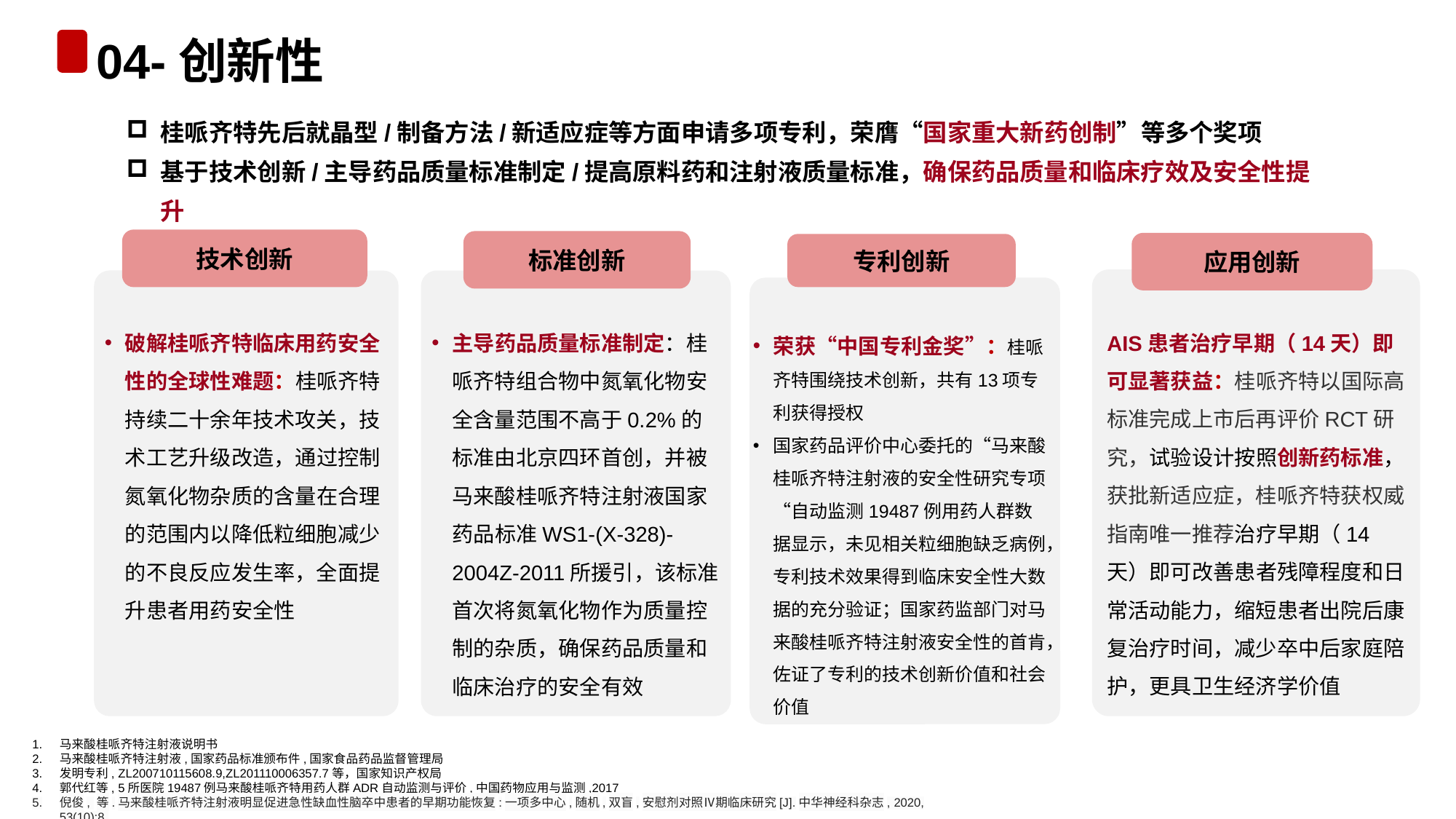

04-创新性
桂哌齐特先后就晶型/制备方法/新适应症等方面申请多项专利，荣膺“国家重大新药创制”等多个奖项
基于技术创新/主导药品质量标准制定/提高原料药和注射液质量标准，确保药品质量和临床疗效及安全性提升
技术创新
标准创新
应用创新

AIS患者治疗早期（14天）即可显著获益：桂哌齐特以国际高标准完成上市后再评价RCT研究，试验设计按照创新药标准，获批新适应症，桂哌齐特获权威指南唯一推荐治疗早期（14天）即可改善患者残障程度和日常活动能力，缩短患者出院后康复治疗时间，减少卒中后家庭陪护，更具卫生经济学价值
主导药品质量标准制定：桂哌齐特组合物中氮氧化物安全含量范围不高于0.2%的标准由北京四环首创，并被马来酸桂哌齐特注射液国家药品标准WS1-(X-328)-2004Z-2011所援引，该标准首次将氮氧化物作为质量控制的杂质，确保药品质量和临床治疗的安全有效
破解桂哌齐特临床用药安全性的全球性难题：桂哌齐特持续二十余年技术攻关，技术工艺升级改造，通过控制氮氧化物杂质的含量在合理的范围内以降低粒细胞减少的不良反应发生率，全面提升患者用药安全性
专利创新

荣获“中国专利金奖”：桂哌齐特围绕技术创新，共有13项专利获得授权
国家药品评价中心委托的“马来酸桂哌齐特注射液的安全性研究专项“自动监测19487例用药人群数据显示，未见相关粒细胞缺乏病例，专利技术效果得到临床安全性大数据的充分验证；国家药监部门对马来酸桂哌齐特注射液安全性的首肯，佐证了专利的技术创新价值和社会价值
马来酸桂哌齐特注射液说明书
马来酸桂哌齐特注射液,国家药品标准颁布件,国家食品药品监督管理局
发明专利, ZL200710115608.9,ZL201110006357.7等，国家知识产权局
郭代红等, 5所医院19487例马来酸桂哌齐特用药人群ADR自动监测与评价,中国药物应用与监测,2017
倪俊, 等.马来酸桂哌齐特注射液明显促进急性缺血性脑卒中患者的早期功能恢复:一项多中心,随机,双盲,安慰剂对照Ⅳ期临床研究[J].中华神经科杂志, 2020, 53(10):8.